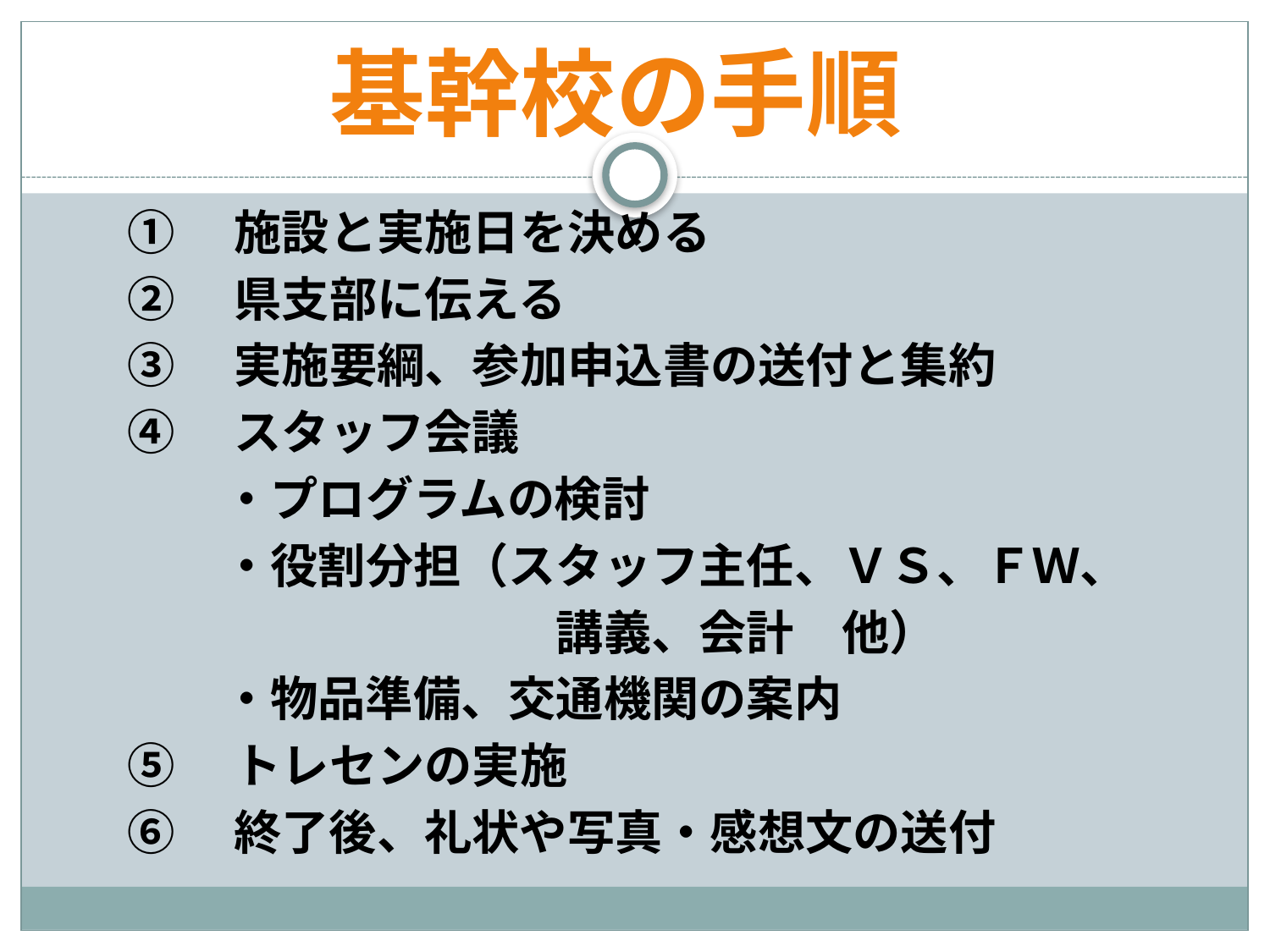

# 基幹校の手順
①　施設と実施日を決める
②　県支部に伝える
③　実施要綱、参加申込書の送付と集約
④　スタッフ会議
　　・プログラムの検討
　　・役割分担（スタッフ主任、ＶＳ、ＦＷ、
　　　　　　　　　講義、会計　他）
　　・物品準備、交通機関の案内
⑤　トレセンの実施
⑥　終了後、礼状や写真・感想文の送付